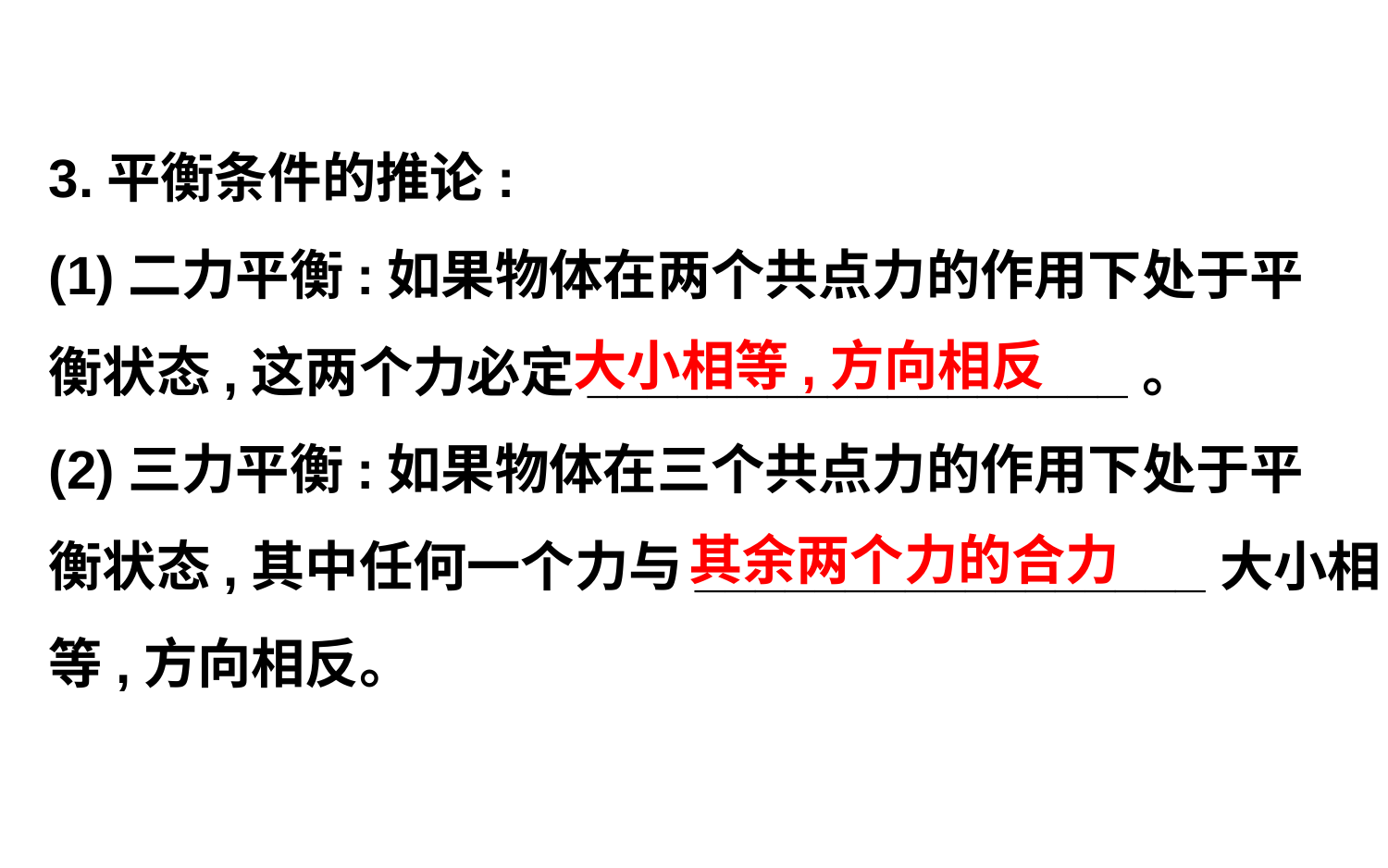

3.平衡条件的推论:
(1)二力平衡:如果物体在两个共点力的作用下处于平
衡状态,这两个力必定__________________。
(2)三力平衡:如果物体在三个共点力的作用下处于平
衡状态,其中任何一个力与_________________大小相
等,方向相反。
大小相等,方向相反
其余两个力的合力